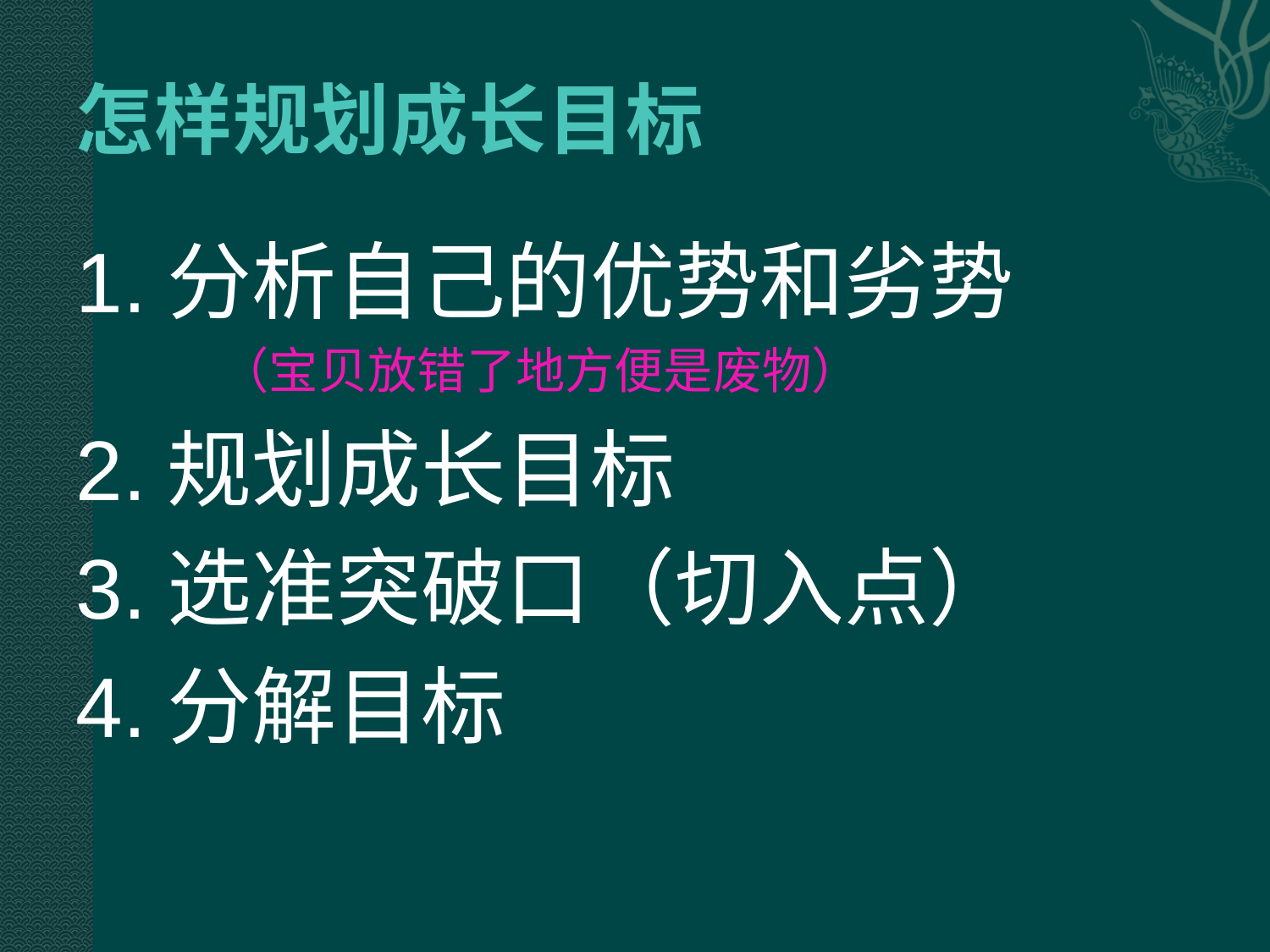

# 怎样规划成长目标
1.分析自己的优势和劣势
            （宝贝放错了地方便是废物）
2.规划成长目标
3.选准突破口（切入点）
4.分解目标